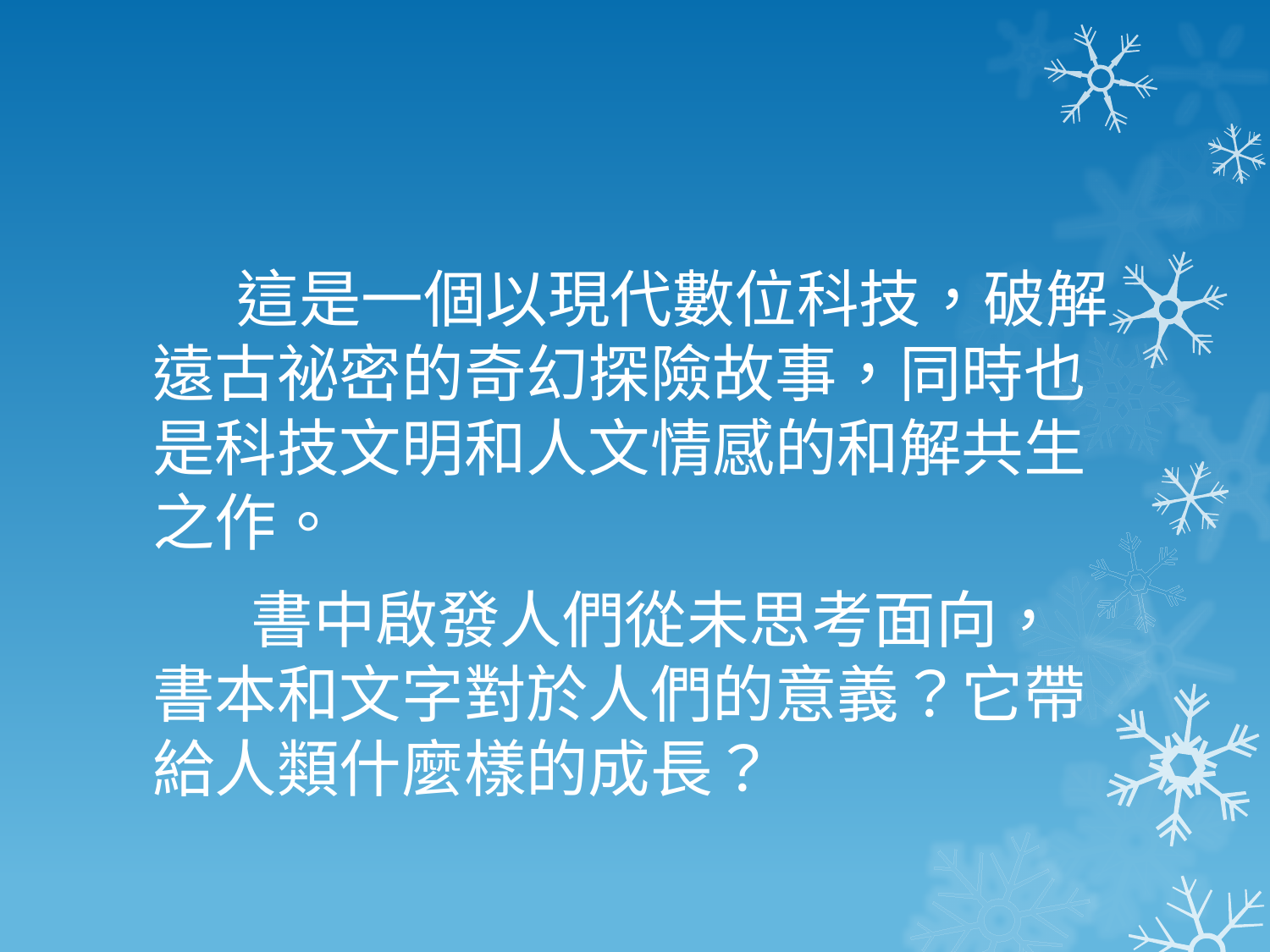

#
           這是一個以現代數位科技，破解遠古祕密的奇幻探險故事，同時也是科技文明和人文情感的和解共生之作。
      書中啟發人們從未思考面向，書本和文字對於人們的意義？它帶給人類什麼樣的成長？